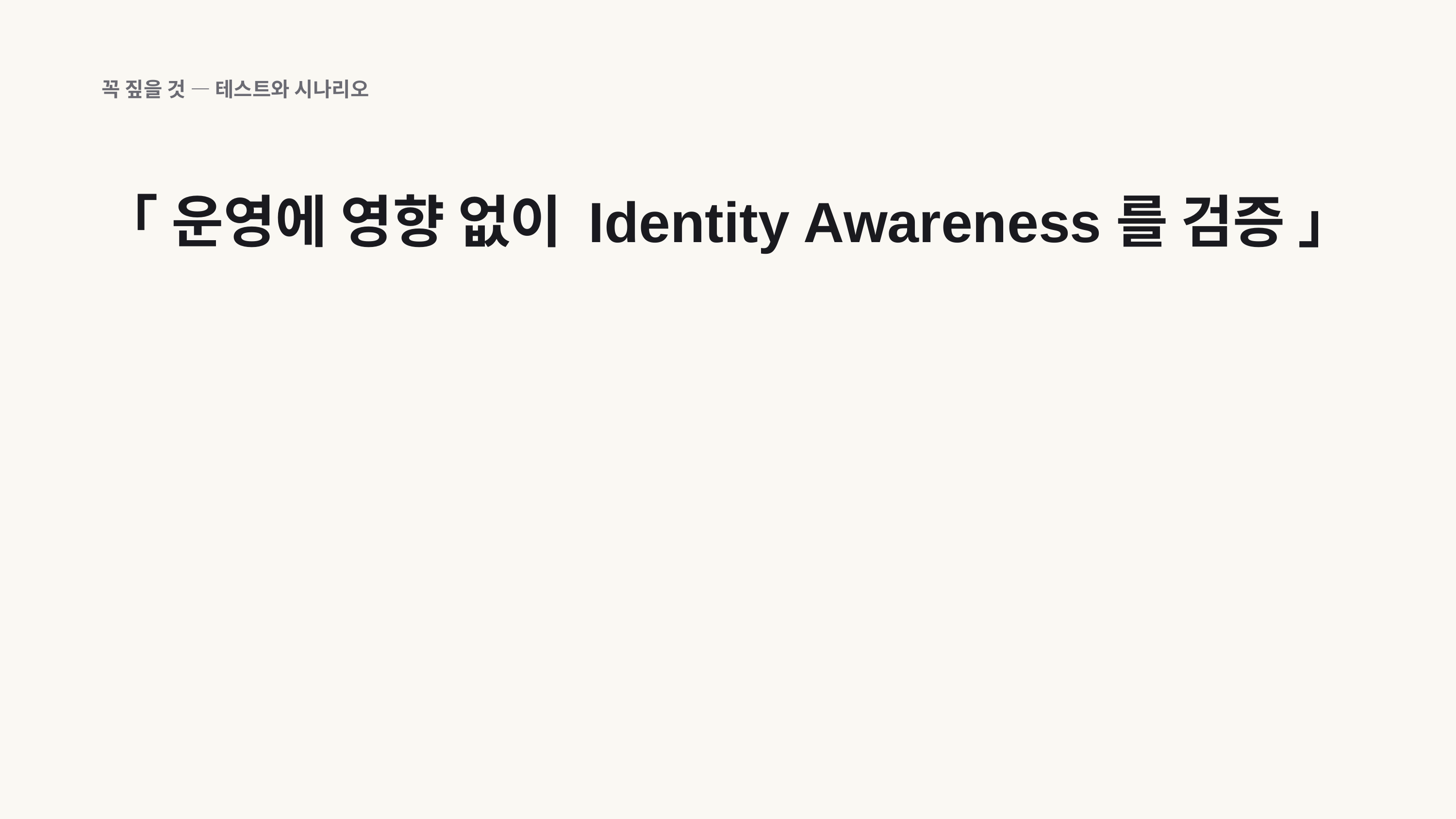

꼭 짚을 것 — 테스트와 시나리오
「 운영에 영향 없이 Identity Awareness를 검증 」